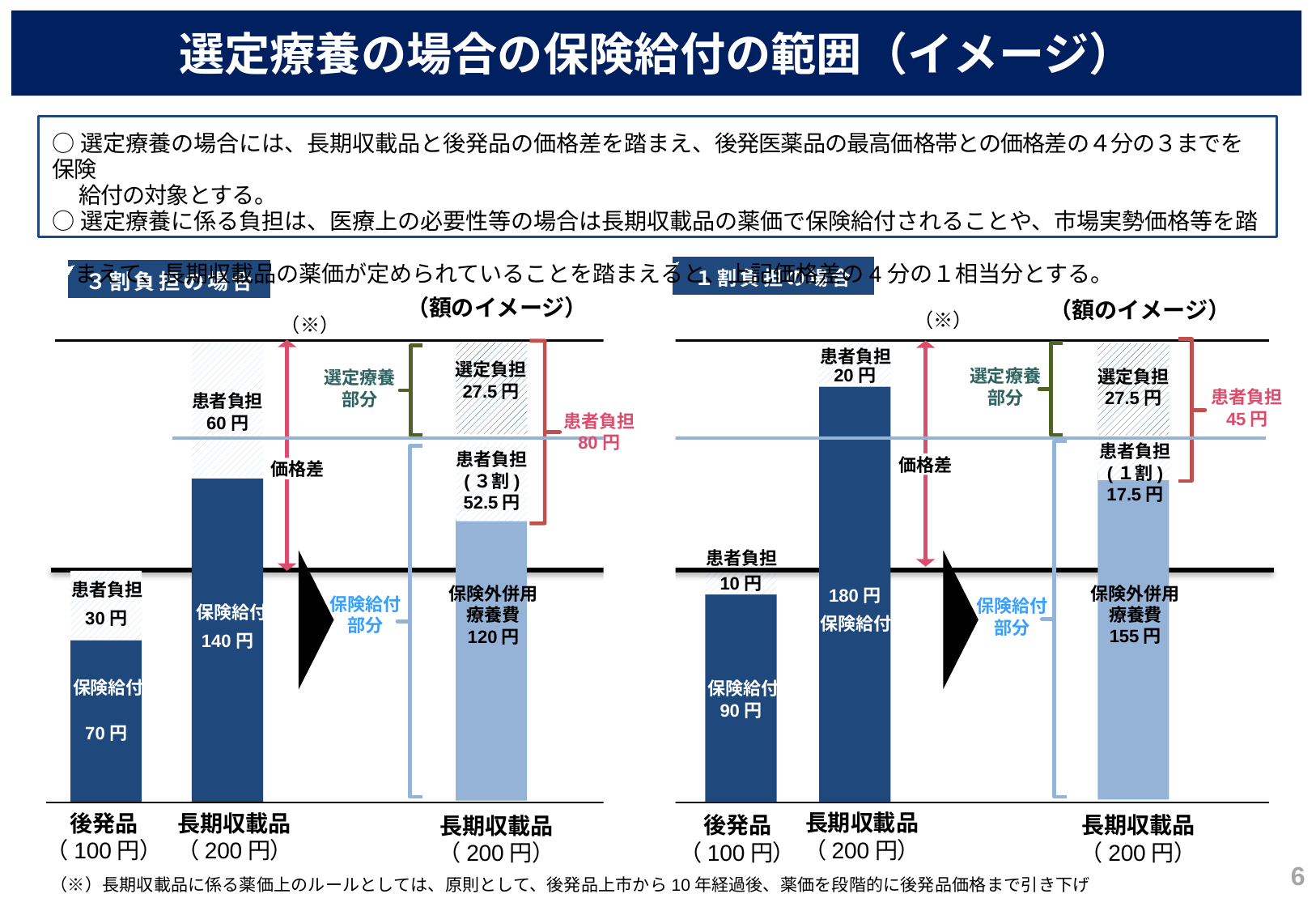

# 選定療養の場合の保険給付の範囲（イメージ）
○選定療養の場合には、長期収載品と後発品の価格差を踏まえ、後発医薬品の最高価格帯との価格差の４分の３までを保険
　 給付の対象とする。
○選定療養に係る負担は、医療上の必要性等の場合は長期収載品の薬価で保険給付されることや、市場実勢価格等を踏
　まえて、長期収載品の薬価が定められていることを踏まえると、上記価格差の4分の１相当分とする。
（額のイメージ）
１割負担の場合
（額のイメージ）
３割負担の場合

長期収載品の薬価（※）

20円
患者負担
180円
価格差
保険給付
長期収載品
（200円）
長期収載品の薬価（※）

選定負担
27.5円
患者負担
(３割)
52.5円
保険外併用療養費
120円
長期収載品
（200円）

選定負担
27.5円
患者負担
(１割)
17.5円
保険外併用療養費
155円
長期収載品
（200円）

選定療養
部分
選定療養
部分
患者負担
45円
患者負担
60円
患者負担
80円

価格差
140円
後発品の薬価
後発品の薬価

30円

70円

患者負担
保険給付
後発品
（100円）
患者負担
10円

90円

保険給付
部分
保険給付
部分
保険給付

保険給付
長期収載品
（200円）
後発品
（100円）
6
（※）長期収載品に係る薬価上のルールとしては、原則として、後発品上市から10年経過後、薬価を段階的に後発品価格まで引き下げ